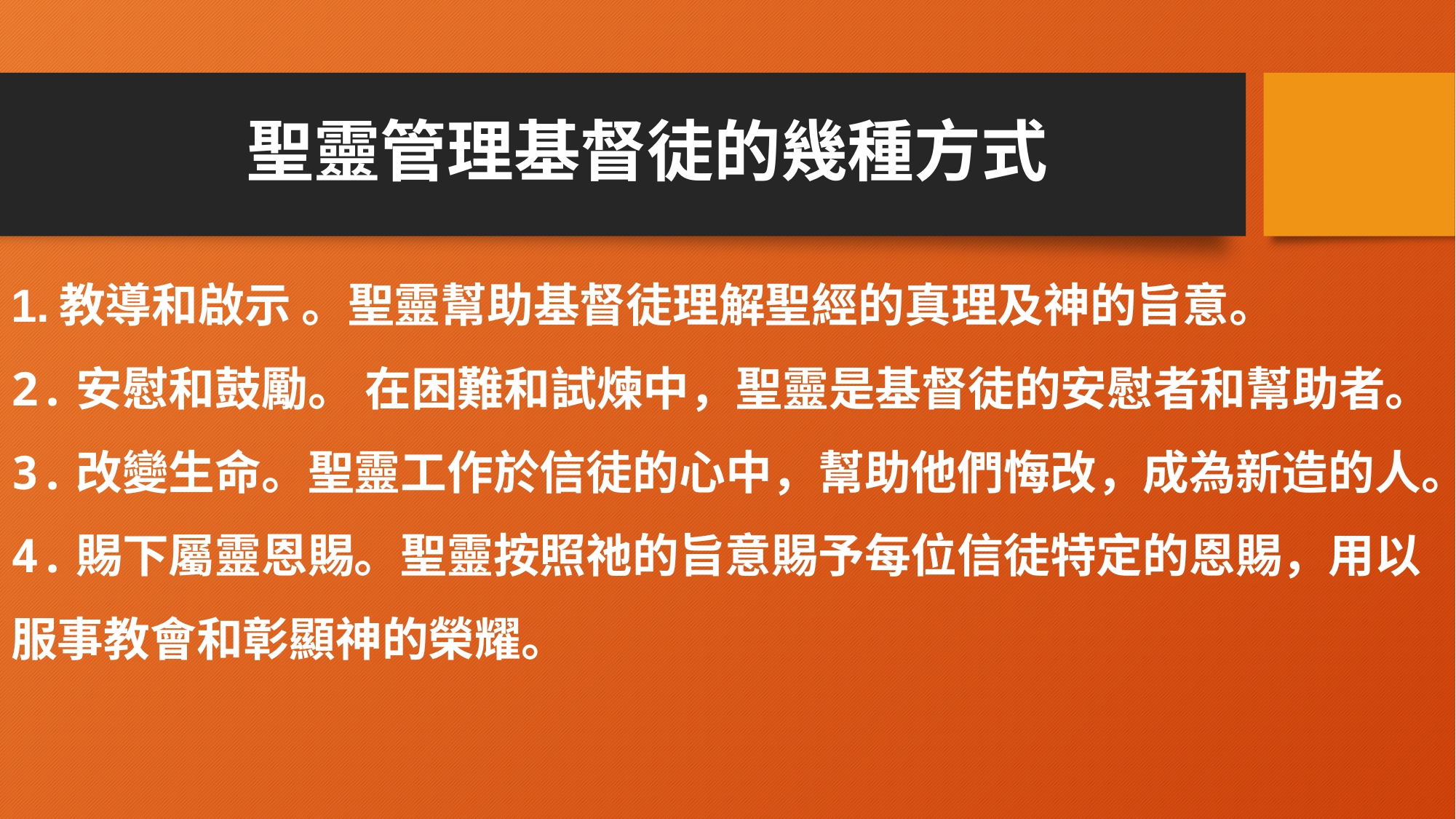

# 聖靈管理基督徒的幾種方式
1.教導和啟示 。聖靈幫助基督徒理解聖經的真理及神的旨意。
2.安慰和鼓勵。 在困難和試煉中，聖靈是基督徒的安慰者和幫助者。
3.改變生命。聖靈工作於信徒的心中，幫助他們悔改，成為新造的人。
4.賜下屬靈恩賜。聖靈按照祂的旨意賜予每位信徒特定的恩賜，用以服事教會和彰顯神的榮耀。